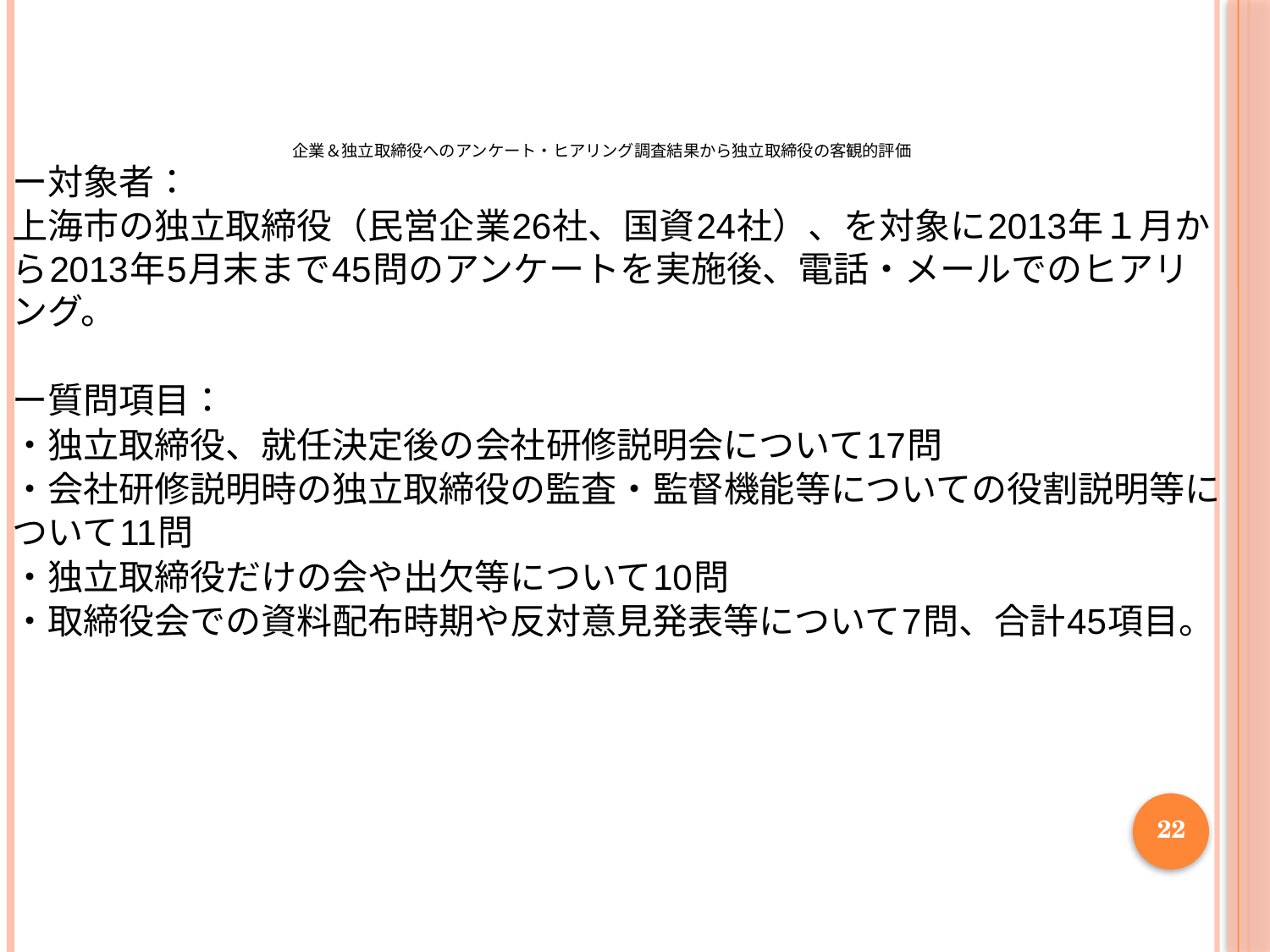

企業＆独立取締役へのアンケート・ヒアリング調査結果から独立取締役の客観的評価

ー対象者：
上海市の独立取締役（民営企業26社、国資24社）、を対象に2013年１月から2013年5月末まで45問のアンケートを実施後、電話・メールでのヒアリング。

ー質問項目：
・独立取締役、就任決定後の会社研修説明会について17問
・会社研修説明時の独立取締役の監査・監督機能等についての役割説明等について11問
・独立取締役だけの会や出欠等について10問
・取締役会での資料配布時期や反対意見発表等について7問、合計45項目。

22